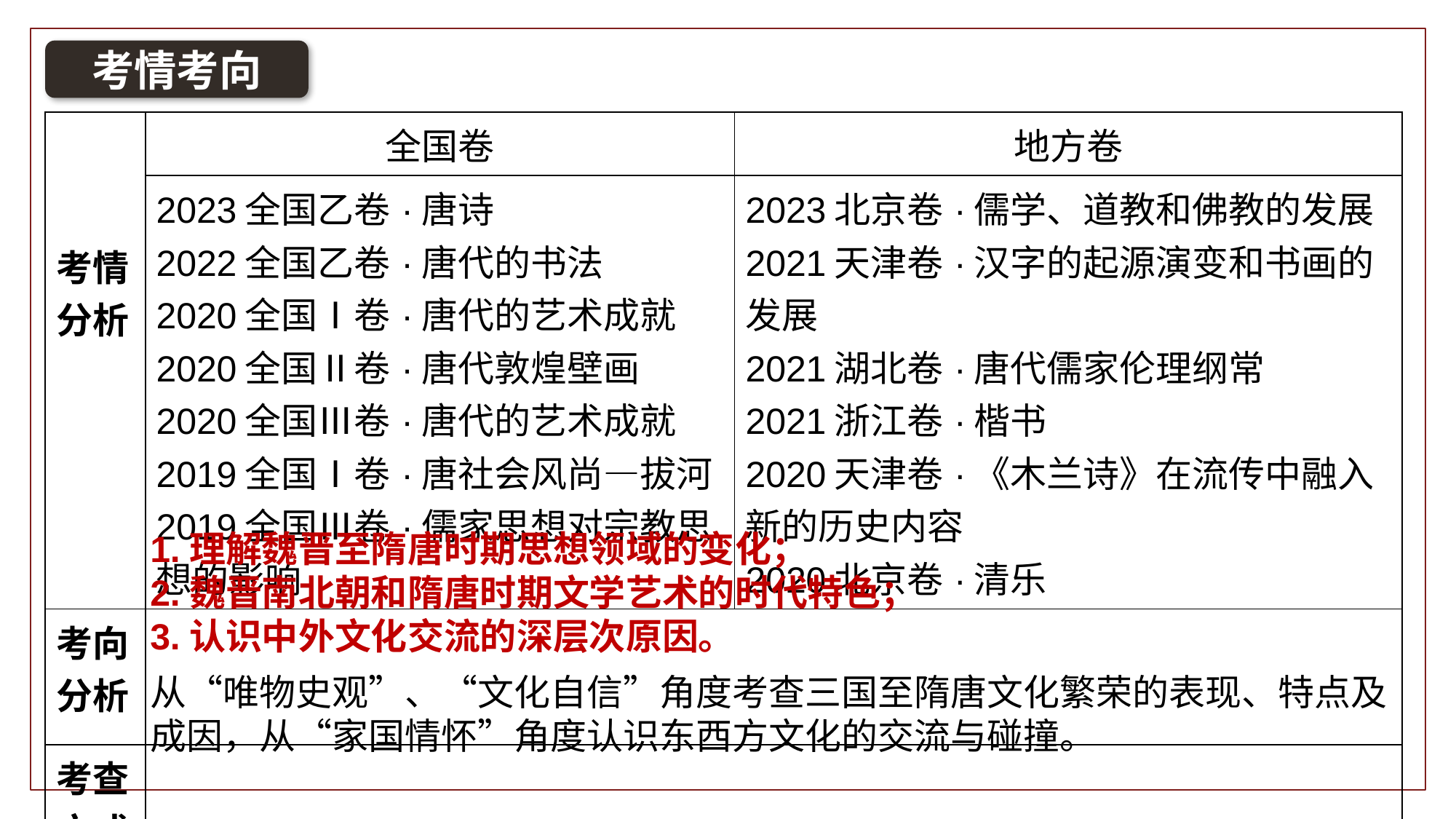

考情考向
| 考情分析 | 全国卷 | 地方卷 |
| --- | --- | --- |
|  | 2023全国乙卷·唐诗 2022全国乙卷·唐代的书法 2020全国Ⅰ卷·唐代的艺术成就 2020全国Ⅱ卷·唐代敦煌壁画 2020全国Ⅲ卷·唐代的艺术成就 2019全国Ⅰ卷·唐社会风尚—拔河 2019全国Ⅲ卷·儒家思想对宗教思想的影响 | 2023北京卷·儒学、道教和佛教的发展 2021天津卷·汉字的起源演变和书画的发展 2021湖北卷·唐代儒家伦理纲常 2021浙江卷·楷书 2020天津卷·《木兰诗》在流传中融入新的历史内容 2020北京卷·清乐 |
| 考向 分析 |  |  |
| 考查方式 |  |  |
1.理解魏晋至隋唐时期思想领域的变化；
2.魏晋南北朝和隋唐时期文学艺术的时代特色；
3.认识中外文化交流的深层次原因。
从“唯物史观”、“文化自信”角度考查三国至隋唐文化繁荣的表现、特点及成因，从“家国情怀”角度认识东西方文化的交流与碰撞。